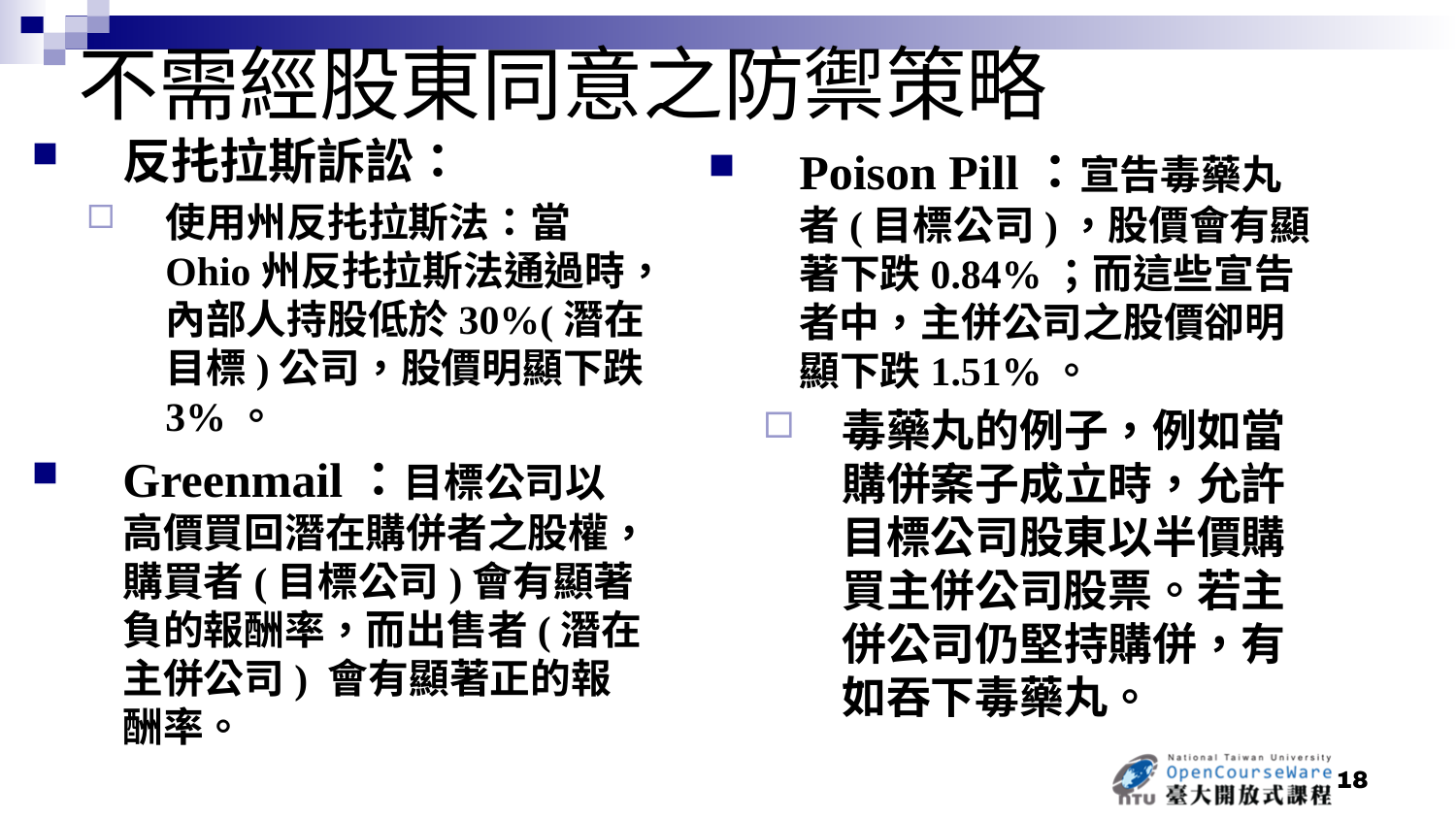

# 不需經股東同意之防禦策略
反扥拉斯訴訟：
使用州反扥拉斯法：當Ohio州反扥拉斯法通過時，內部人持股低於30%(潛在目標)公司，股價明顯下跌3%。
Greenmail：目標公司以高價買回潛在購併者之股權，購買者(目標公司)會有顯著負的報酬率，而出售者(潛在主併公司) 會有顯著正的報酬率。
Poison Pill：宣告毒藥丸者(目標公司)，股價會有顯著下跌0.84%；而這些宣告者中，主併公司之股價卻明顯下跌1.51%。
毒藥丸的例子，例如當購併案子成立時，允許目標公司股東以半價購買主併公司股票。若主併公司仍堅持購併，有如吞下毒藥丸。

18